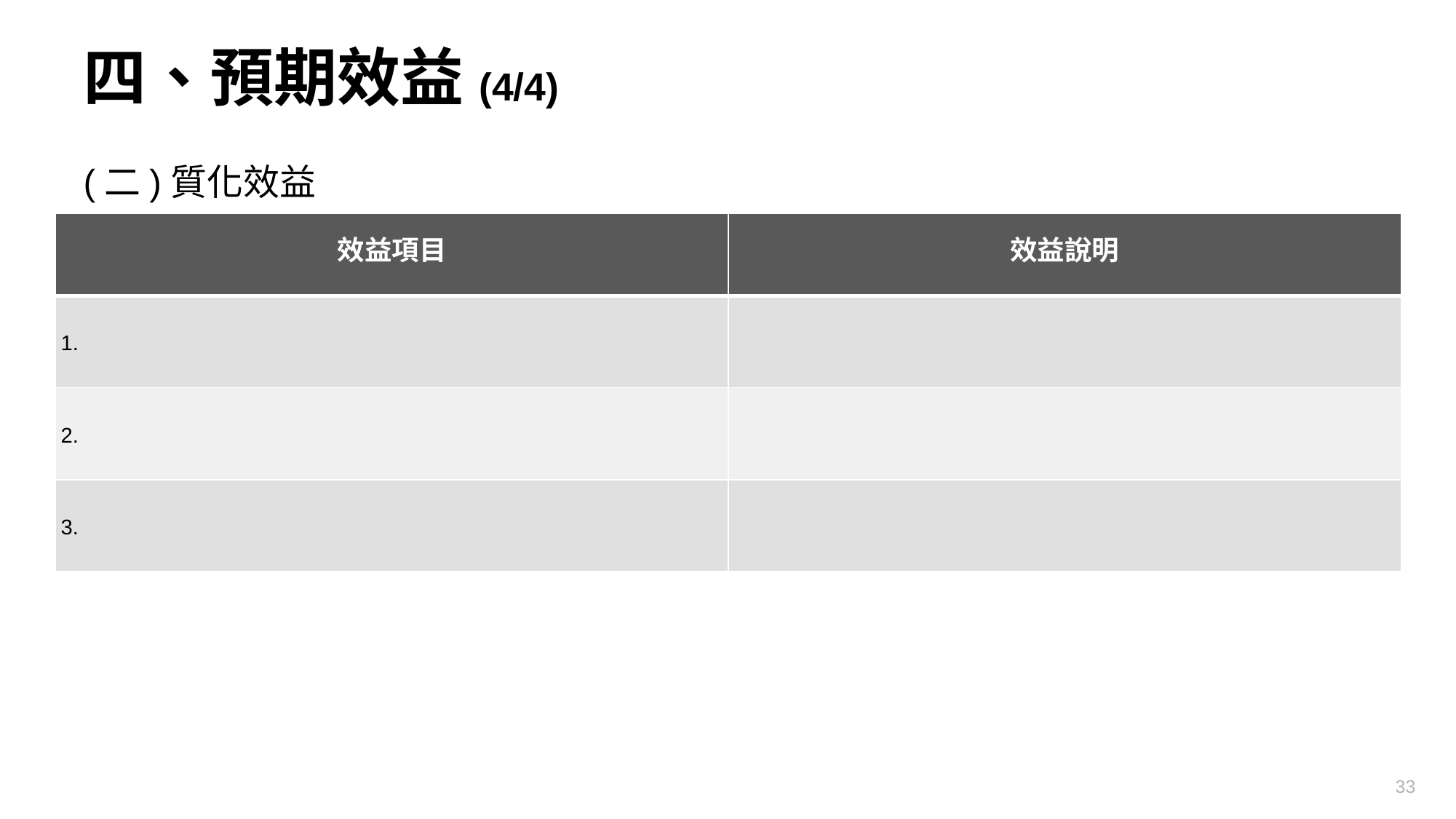

# 四、預期效益(4/4)
(二)質化效益
| 效益項目 | 效益說明 |
| --- | --- |
| 1. |  |
| 2. |  |
| 3. |  |
33